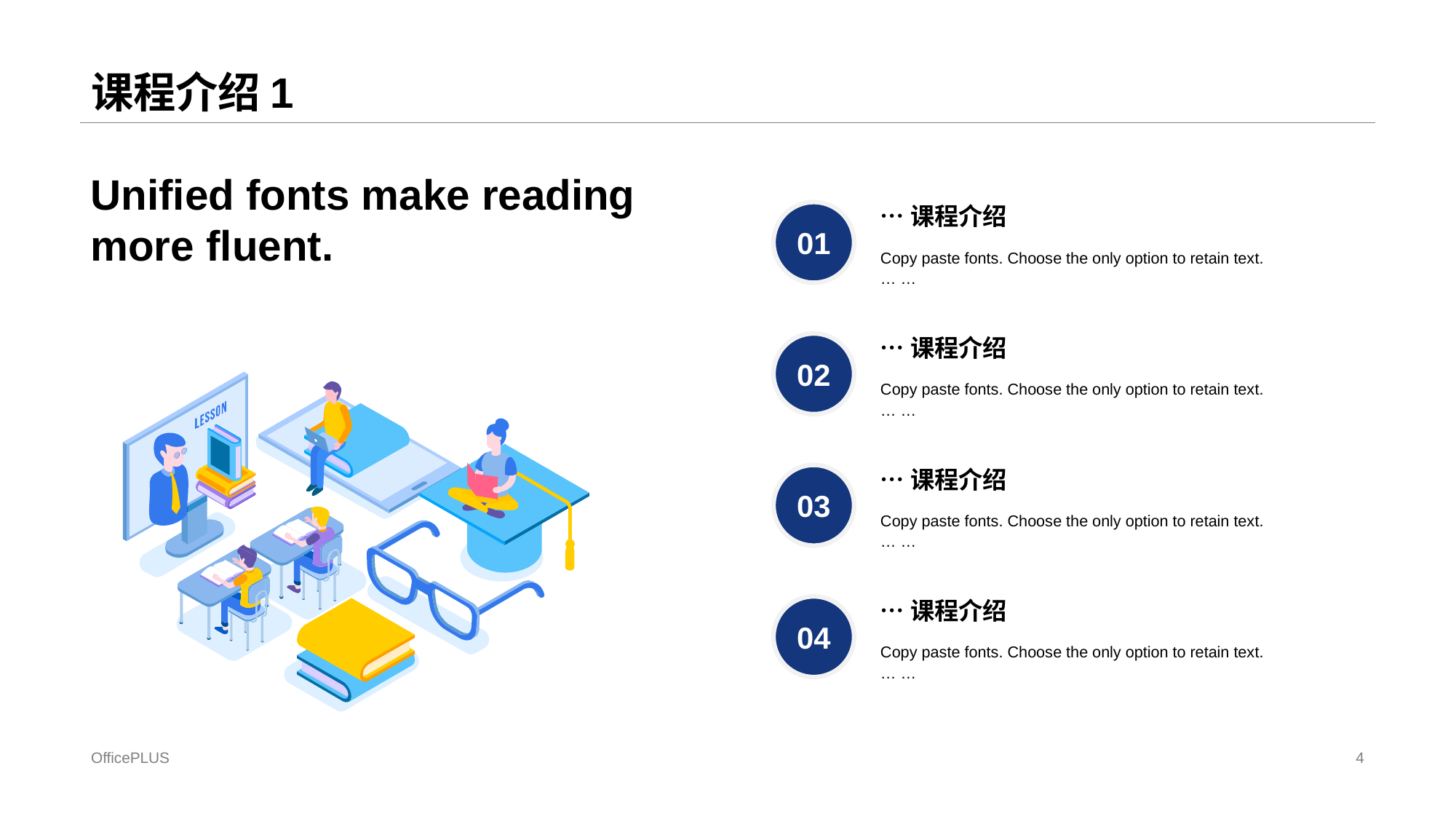

# 课程介绍1
Unified fonts make reading more fluent.
…课程介绍
Copy paste fonts. Choose the only option to retain text.
… …
01
…课程介绍
Copy paste fonts. Choose the only option to retain text.
… …
02

…课程介绍
Copy paste fonts. Choose the only option to retain text.
… …
03
…课程介绍
Copy paste fonts. Choose the only option to retain text.
… …
04

OfficePLUS
4